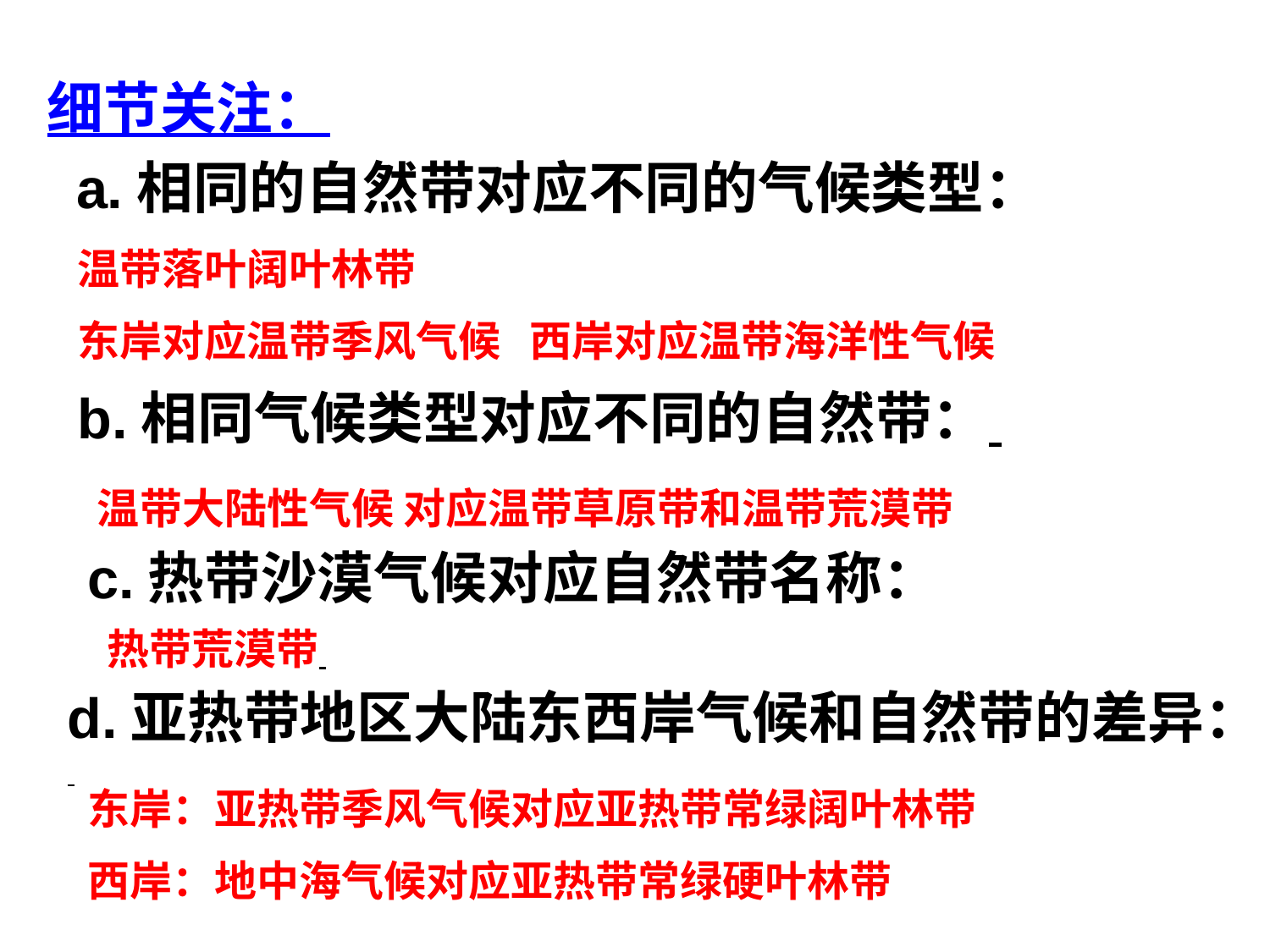

细节关注：
a.相同的自然带对应不同的气候类型：
温带落叶阔叶林带
东岸对应温带季风气候   西岸对应温带海洋性气候
b.相同气候类型对应不同的自然带：
温带大陆性气候 对应温带草原带和温带荒漠带
c.热带沙漠气候对应自然带名称：
热带荒漠带
d.亚热带地区大陆东西岸气候和自然带的差异：
东岸：亚热带季风气候对应亚热带常绿阔叶林带
西岸：地中海气候对应亚热带常绿硬叶林带